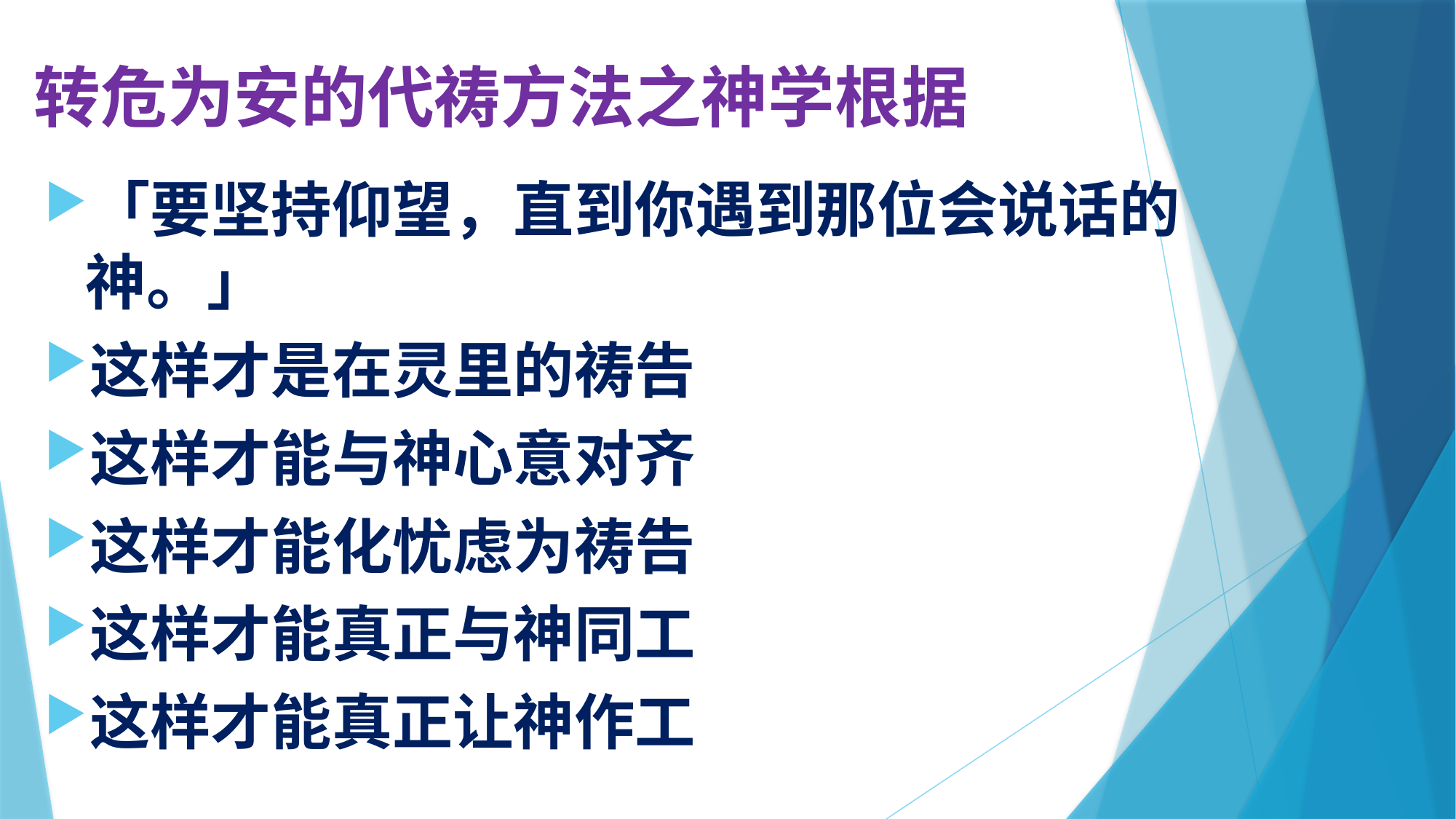

# 转危为安的代祷方法之神学根据
「要坚持仰望，直到你遇到那位会说话的神。」
这样才是在灵里的祷告
这样才能与神心意对齐
这样才能化忧虑为祷告
这样才能真正与神同工
这样才能真正让神作工